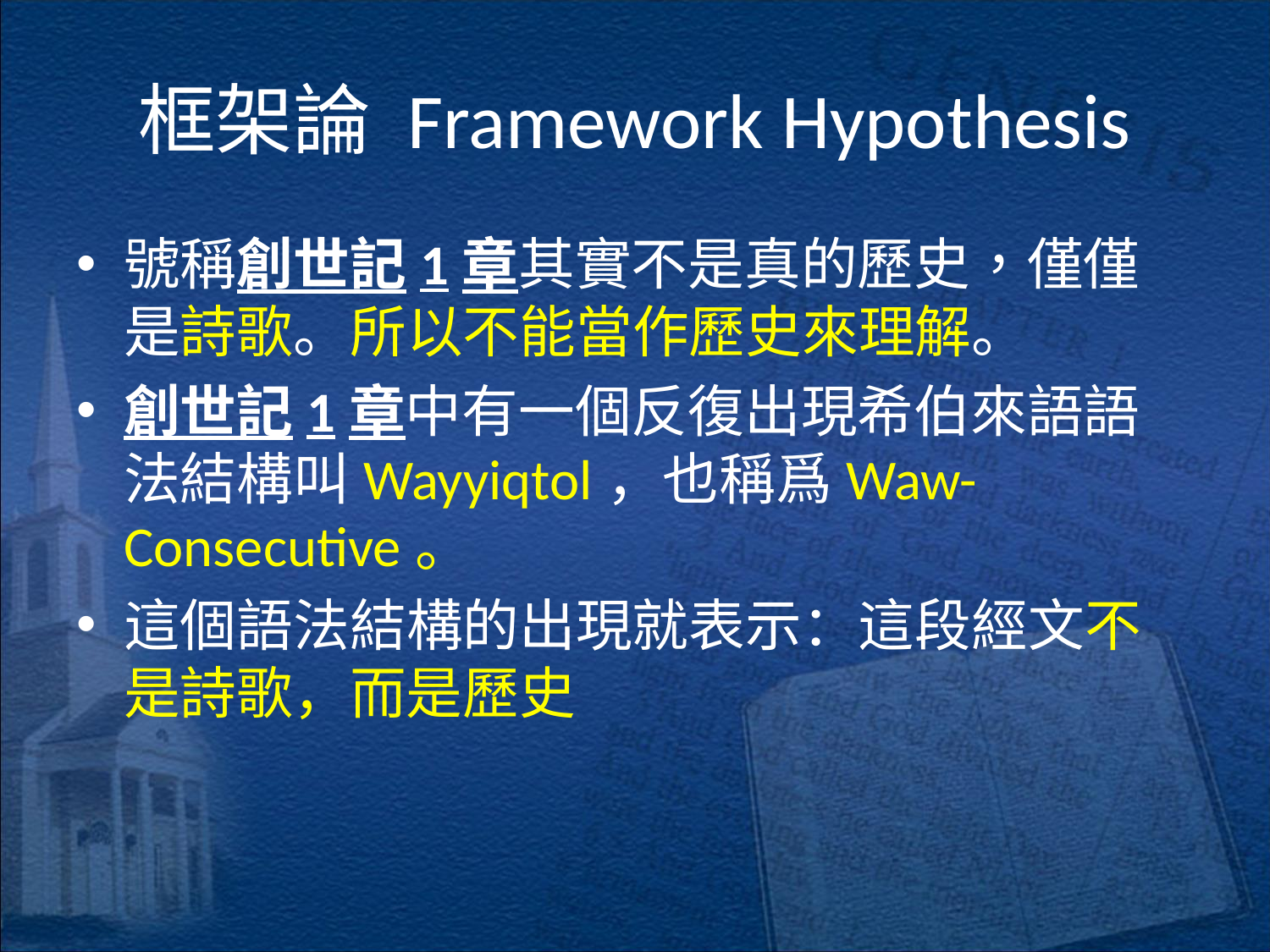

# 框架論 Framework Hypothesis
號稱創世記1章其實不是真的歷史，僅僅是詩歌。所以不能當作歷史來理解。
創世記1章中有一個反復出現希伯來語語法結構叫Wayyiqtol，也稱爲Waw-Consecutive。
這個語法結構的出現就表示：這段經文不是詩歌，而是歷史